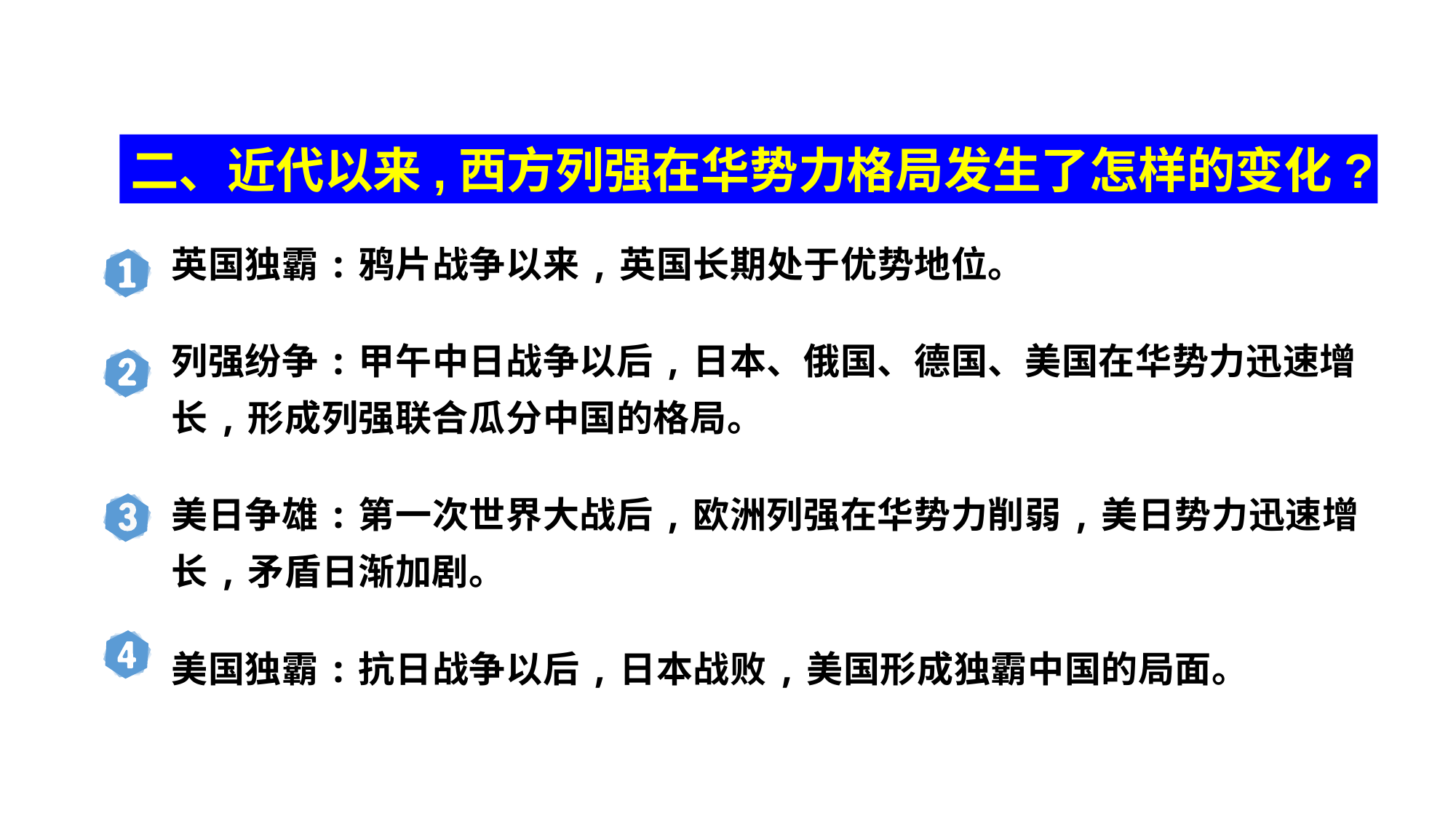

二、近代以来,西方列强在华势力格局发生了怎样的变化?
英国独霸:鸦片战争以来,英国长期处于优势地位。
列强纷争:甲午中日战争以后,日本、俄国、德国、美国在华势力迅速增长,形成列强联合瓜分中国的格局。
美日争雄:第一次世界大战后,欧洲列强在华势力削弱,美日势力迅速增长,矛盾日渐加剧。
美国独霸:抗日战争以后,日本战败,美国形成独霸中国的局面。